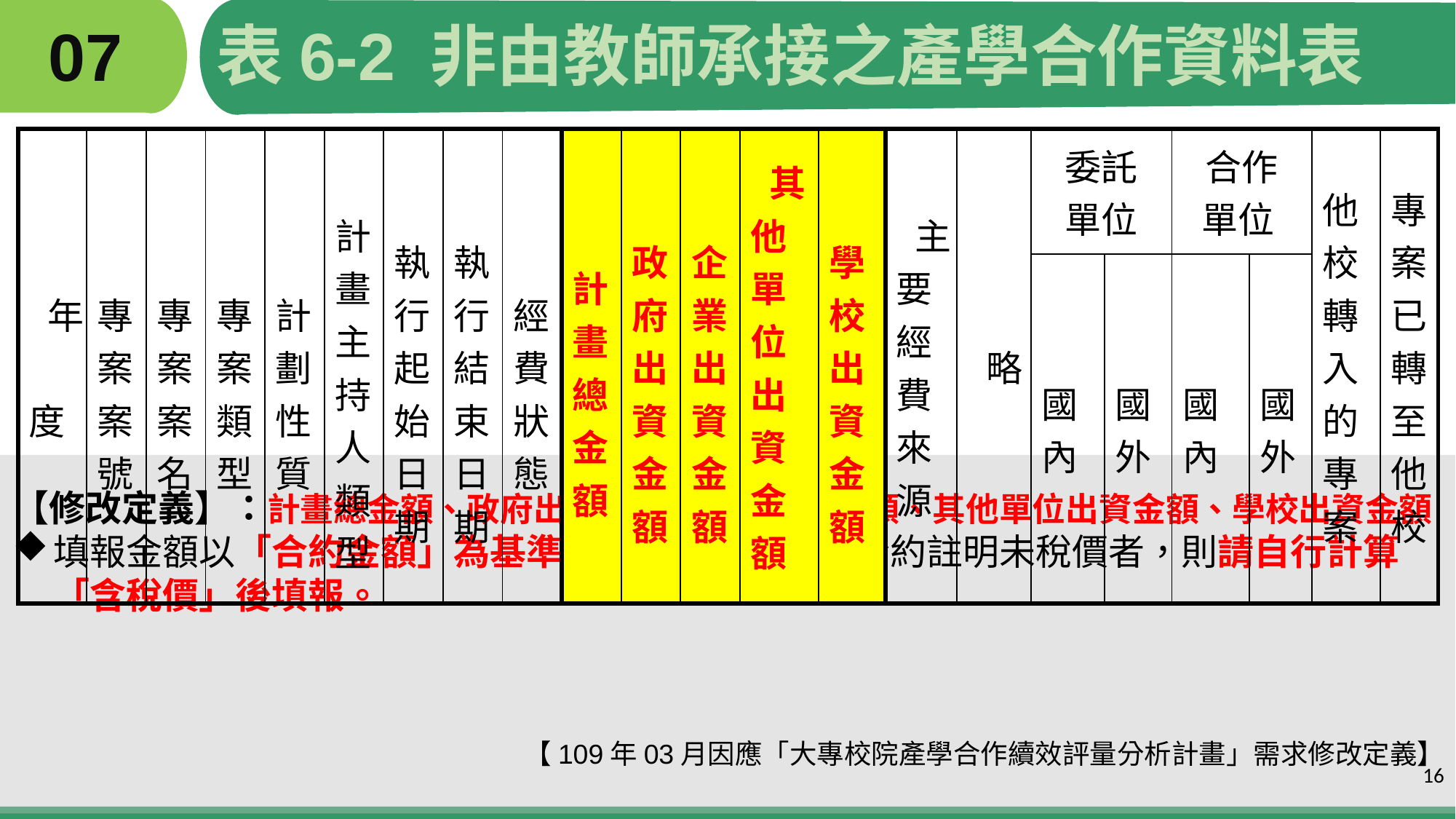

表6-2 非由教師承接之產學合作資料表
# 07
| 年　度 | 專案案號 | 專案案名 | 專案類型 | 計劃性質 | 計畫主持人類型 | 執行起始日期 | 執行結束日期 | 經費狀態 | 計畫總金額 | 政府出資金額 | 企業出資金額 | 其他單位出資金額 | 學校出資金額 | 主要經費來源 | 略 | 委託 單位 |  | 合作 單位 |  | 他校轉入的專案 | 專案已轉至他校 |
| --- | --- | --- | --- | --- | --- | --- | --- | --- | --- | --- | --- | --- | --- | --- | --- | --- | --- | --- | --- | --- | --- |
|  |  |  |  |  |  |  |  |  |  |  |  |  |  |  |  | 國內 | 國外 | 國內 | 國外 |  |  |
【修改定義】：計畫總金額、政府出資金額、企業出資金額、其他單位出資金額、學校出資金額
填報金額以「合約金額」為基準，若與企業合作之合約註明未稅價者，則請自行計算「含稅價」後填報。

【109年03月因應「大專校院產學合作續效評量分析計畫」需求修改定義】

16